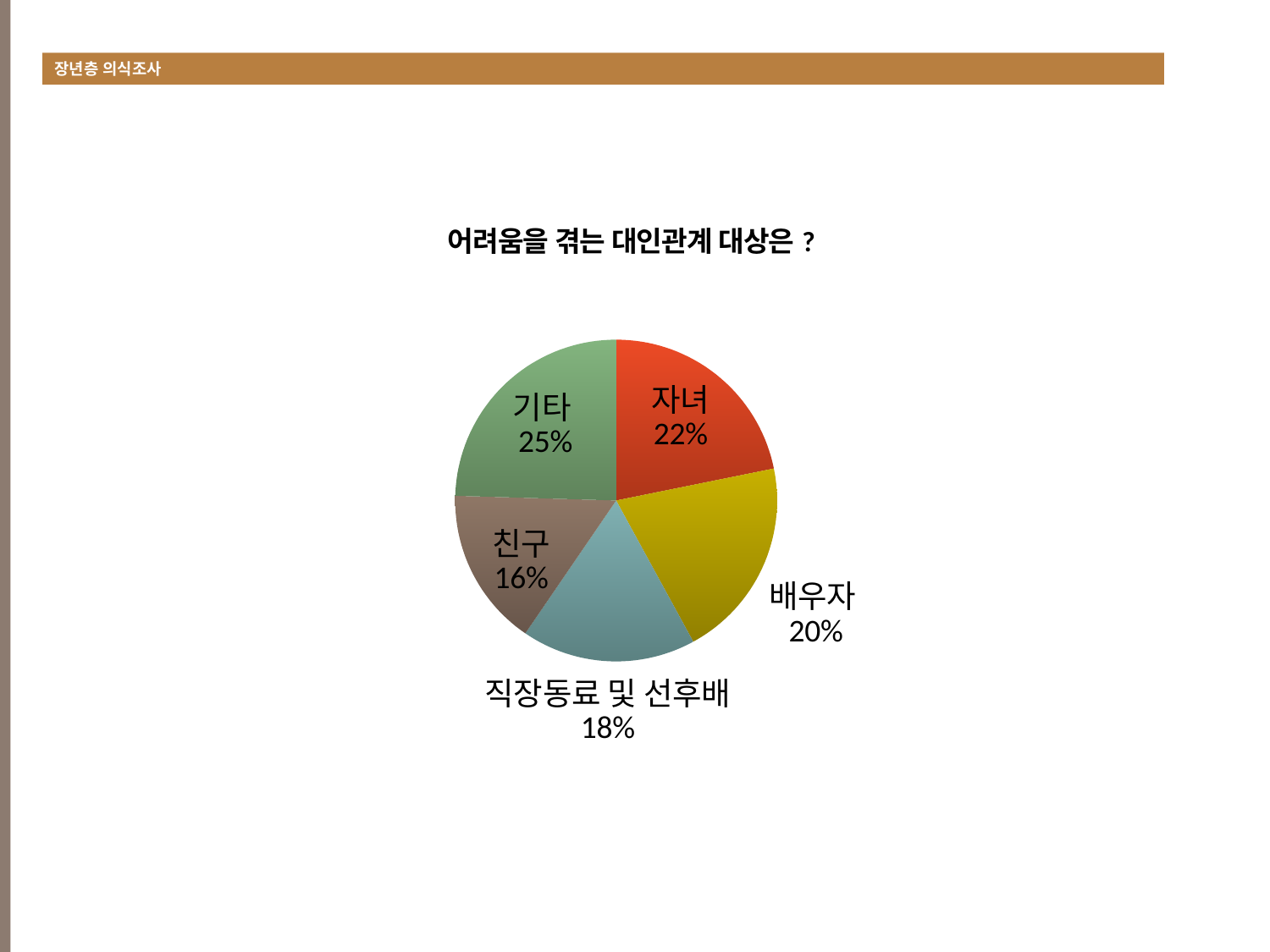

장년층 의식조사

#

### Chart:

| Category | 어려움을 겪는 대인관계 대상은?  |
|---|---|
| 자녀 | 152.0 |
| 배우자  | 141.0 |
| 직장동료 및 선후배 | 122.0 |
| 친구 | 111.0 |
| 기타  | 171.0 |